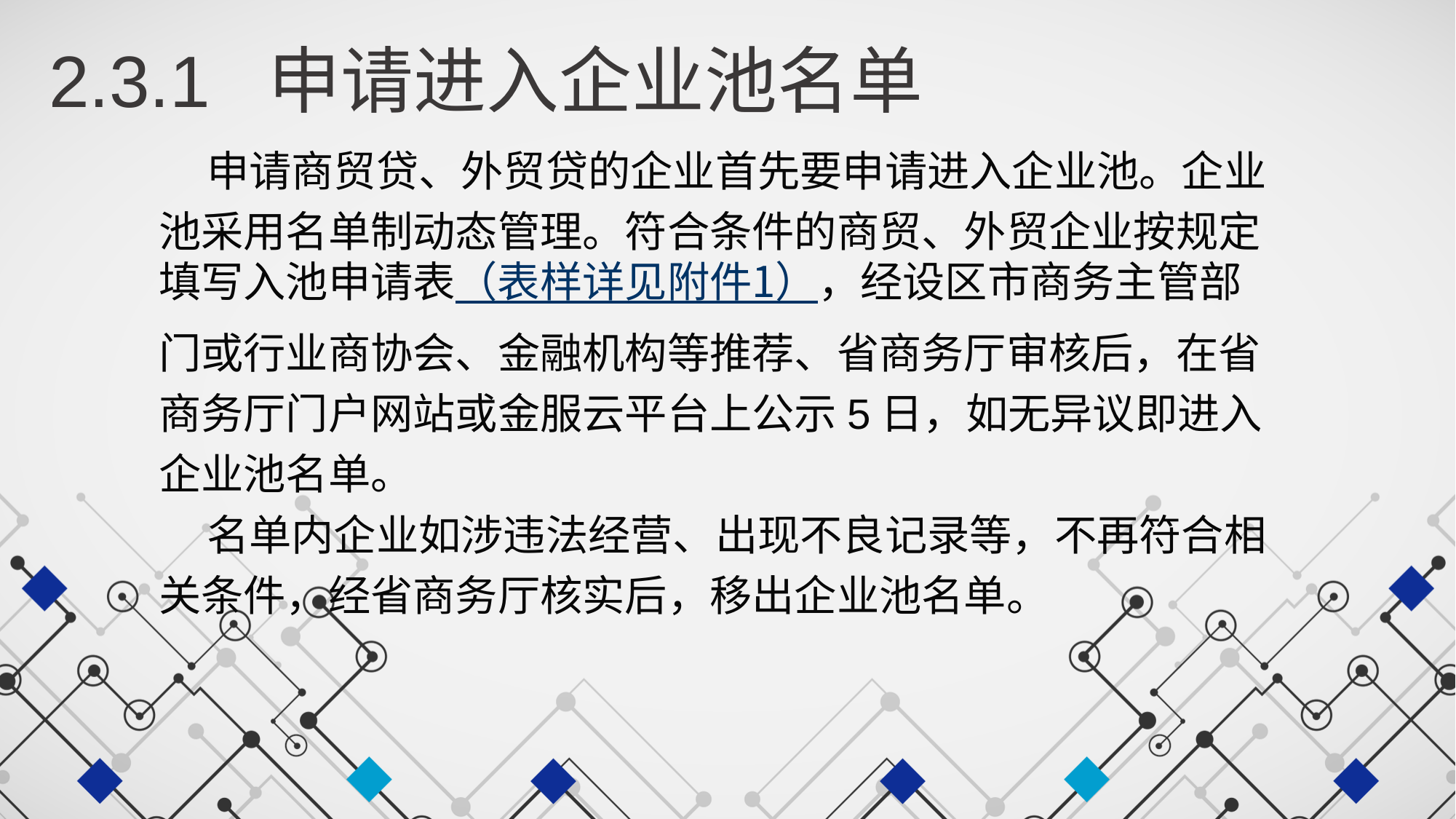

2.3.1  申请进入企业池名单
    申请商贸贷、外贸贷的企业首先要申请进入企业池。企业池采用名单制动态管理。符合条件的商贸、外贸企业按规定填写入池申请表（表样详见附件1），经设区市商务主管部门或行业商协会、金融机构等推荐、省商务厅审核后，在省商务厅门户网站或金服云平台上公示5日，如无异议即进入企业池名单。
    名单内企业如涉违法经营、出现不良记录等，不再符合相关条件，经省商务厅核实后，移出企业池名单。